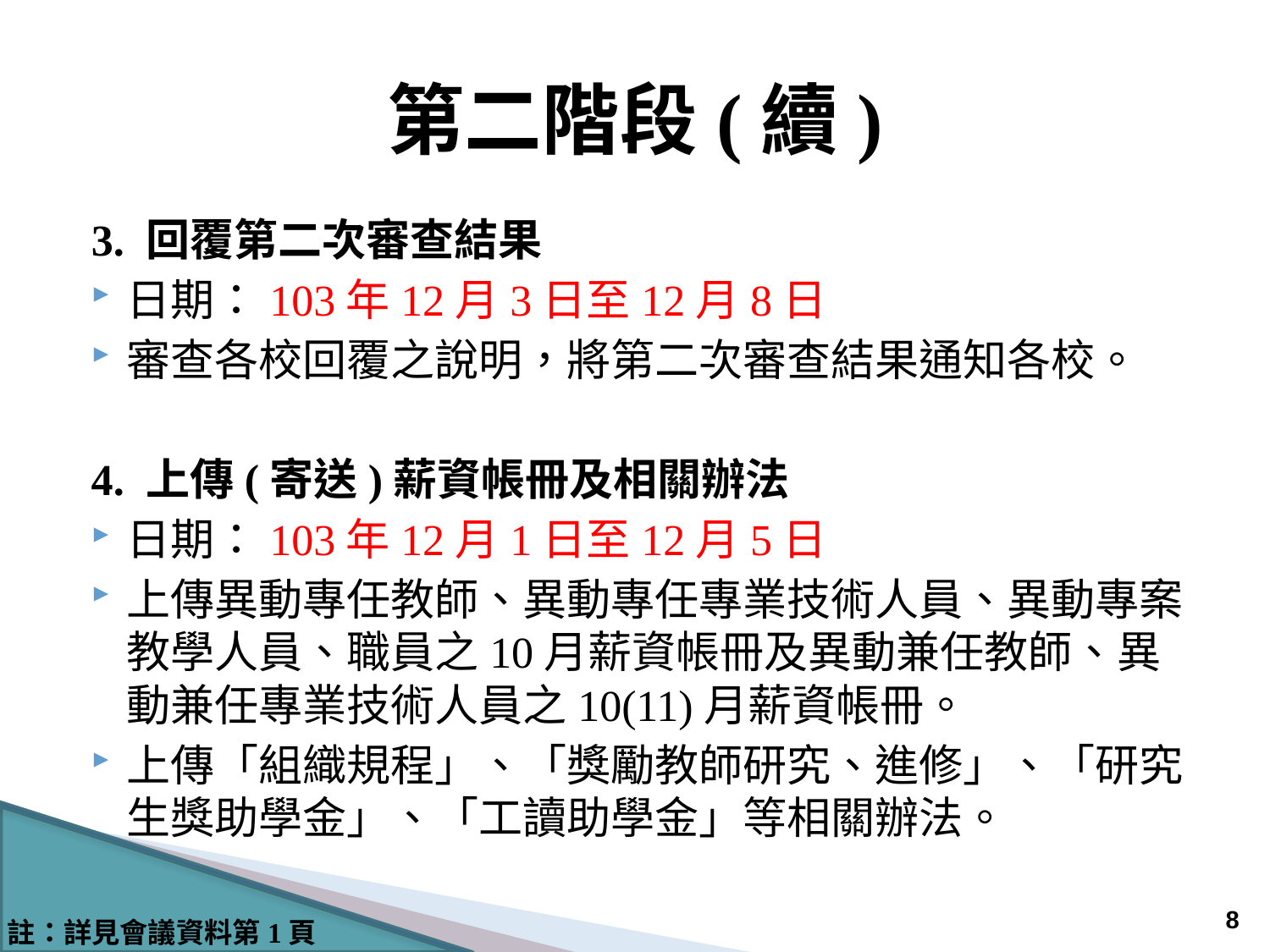

# 第二階段(續)
3. 回覆第二次審查結果
日期：103年12月3日至12月8日
審查各校回覆之說明，將第二次審查結果通知各校。

4. 上傳(寄送)薪資帳冊及相關辦法
日期：103年12月1日至12月5日
上傳異動專任教師、異動專任專業技術人員、異動專案教學人員、職員之10月薪資帳冊及異動兼任教師、異動兼任專業技術人員之10(11)月薪資帳冊。
上傳「組織規程」、「獎勵教師研究、進修」、「研究生獎助學金」、「工讀助學金」等相關辦法。
8
註：詳見會議資料第1頁